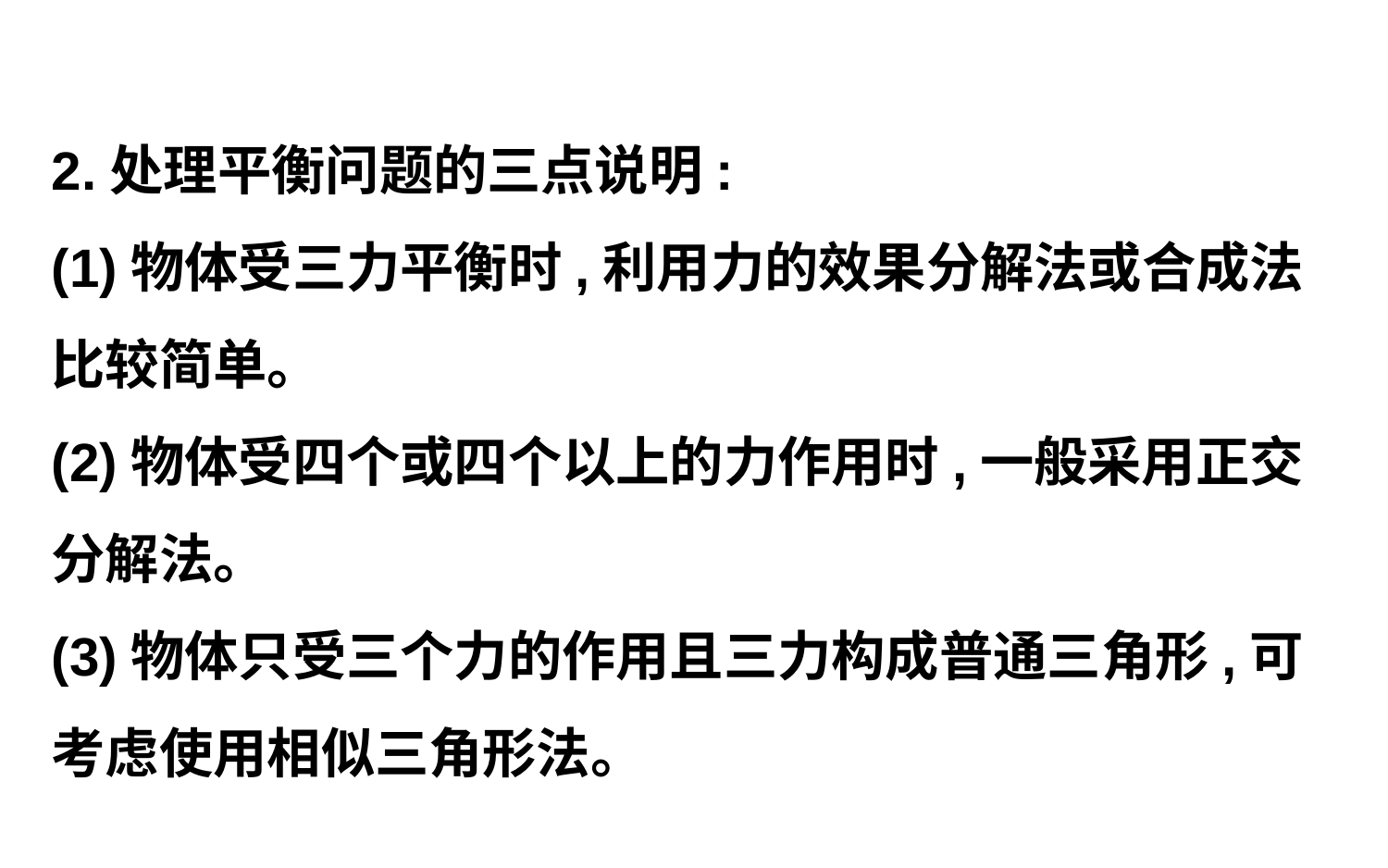

2.处理平衡问题的三点说明:
(1)物体受三力平衡时,利用力的效果分解法或合成法比较简单。
(2)物体受四个或四个以上的力作用时,一般采用正交分解法。
(3)物体只受三个力的作用且三力构成普通三角形,可考虑使用相似三角形法。